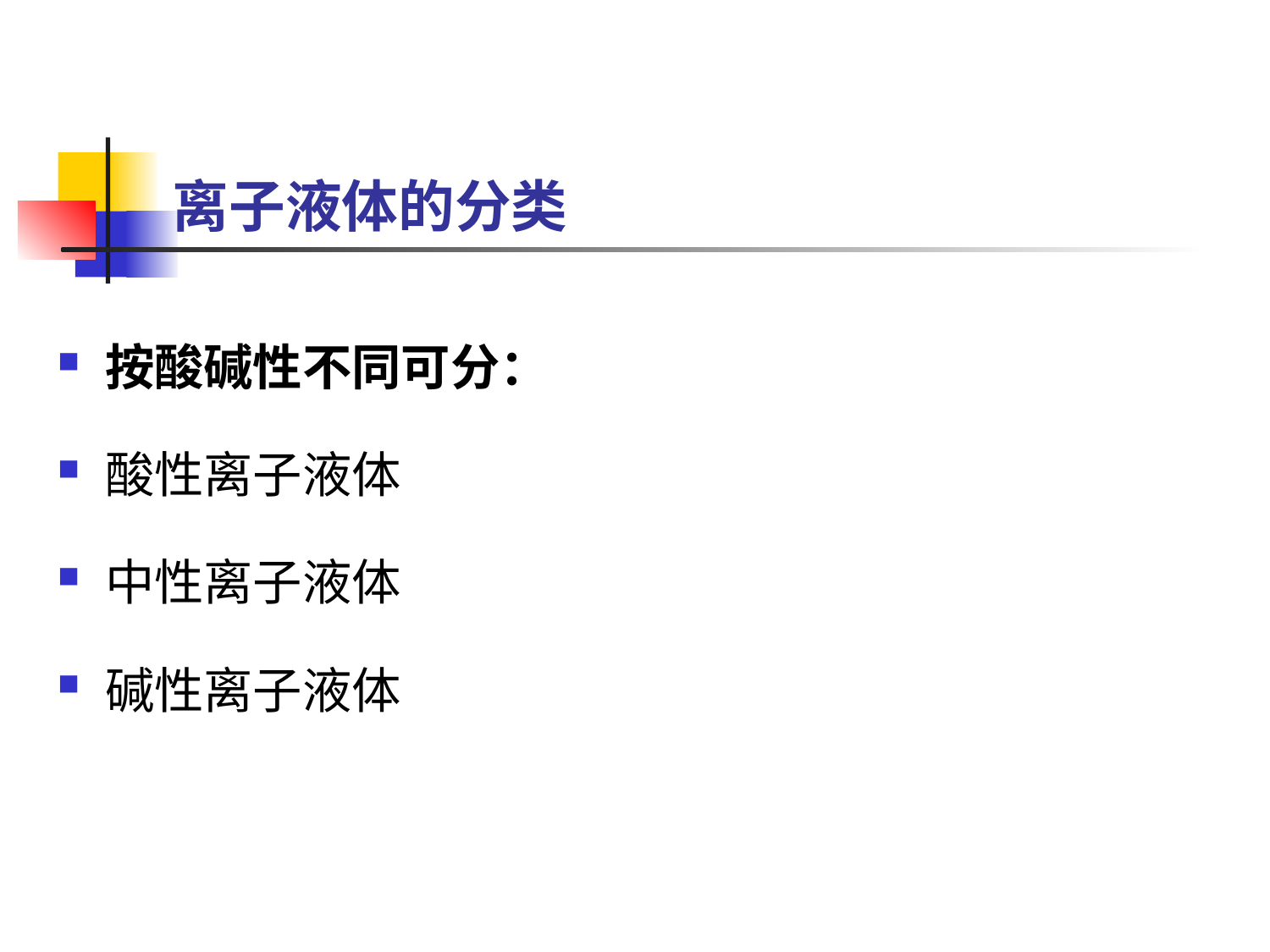

# 离子液体的分类

按酸碱性不同可分：
酸性离子液体
中性离子液体
碱性离子液体